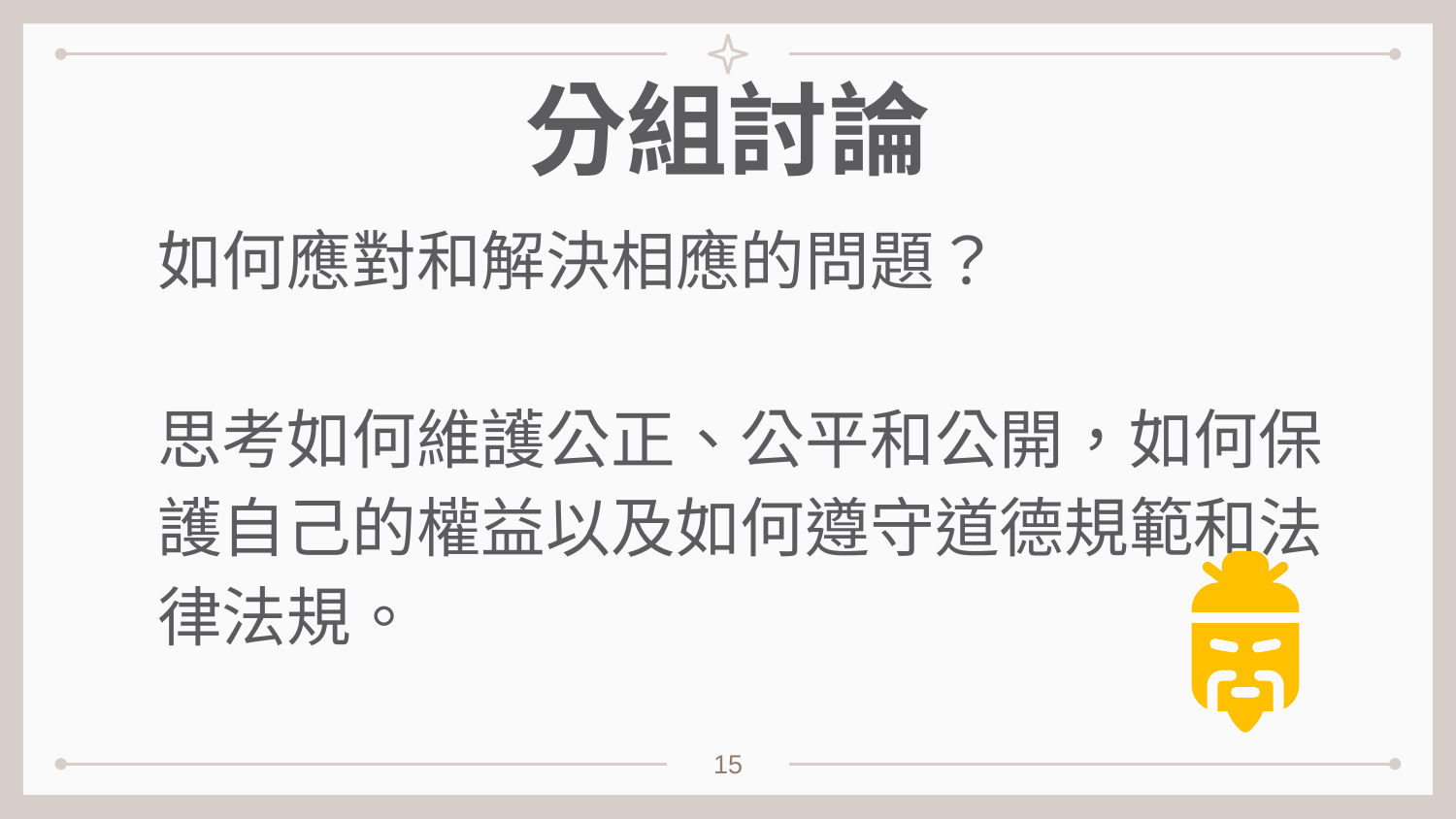

分組討論
如何應對和解決相應的問題？

思考如何維護公正、公平和公開，如何保護自己的權益以及如何遵守道德規範和法律法規。

15